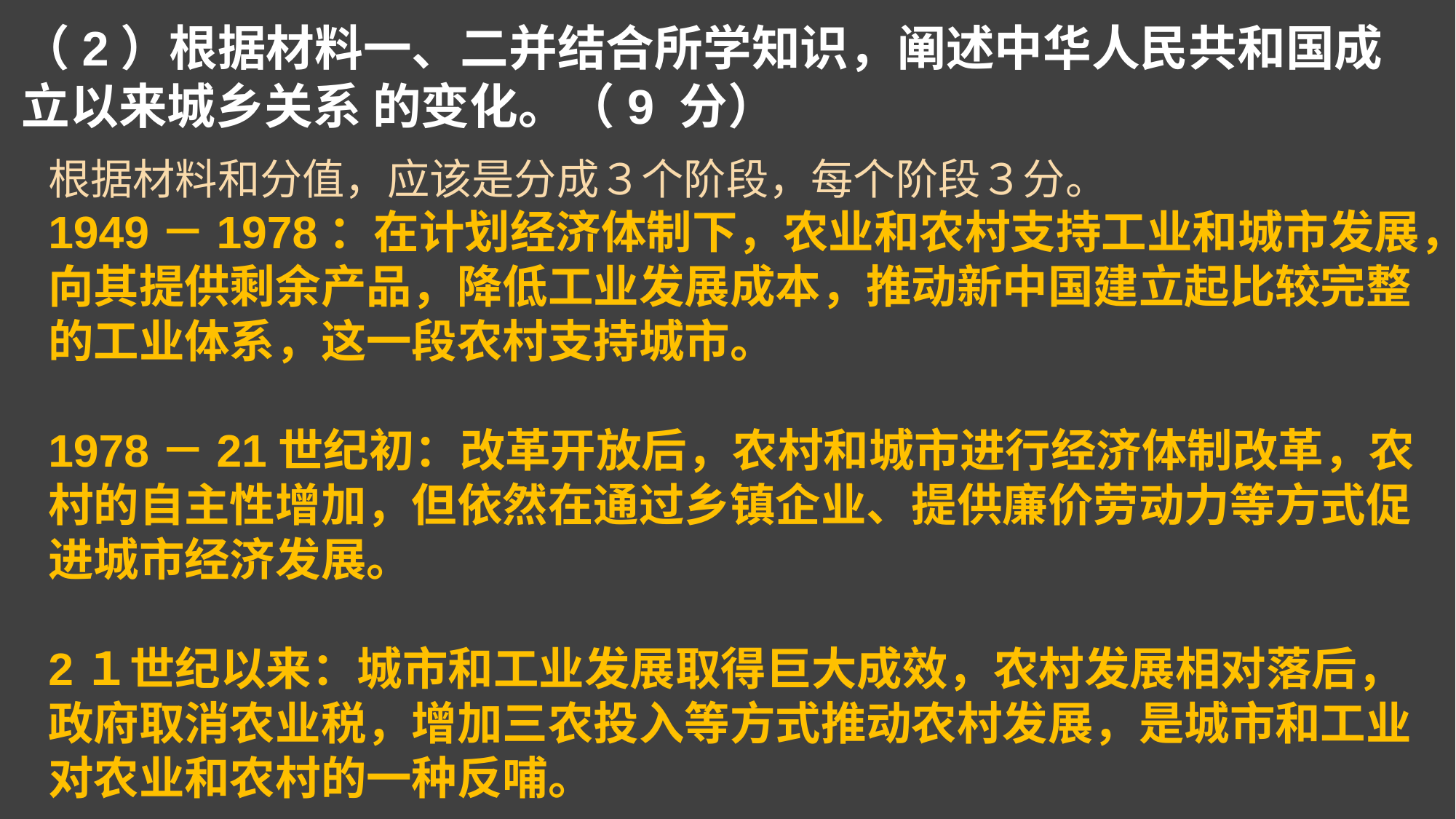

（2）根据材料一、二并结合所学知识，阐述中华人民共和国成立以来城乡关系 的变化。（9 分）
根据材料和分值，应该是分成３个阶段，每个阶段３分。
1949－1978：在计划经济体制下，农业和农村支持工业和城市发展，向其提供剩余产品，降低工业发展成本，推动新中国建立起比较完整的工业体系，这一段农村支持城市。

1978－21世纪初：改革开放后，农村和城市进行经济体制改革，农村的自主性增加，但依然在通过乡镇企业、提供廉价劳动力等方式促进城市经济发展。

2１世纪以来：城市和工业发展取得巨大成效，农村发展相对落后，政府取消农业税，增加三农投入等方式推动农村发展，是城市和工业对农业和农村的一种反哺。